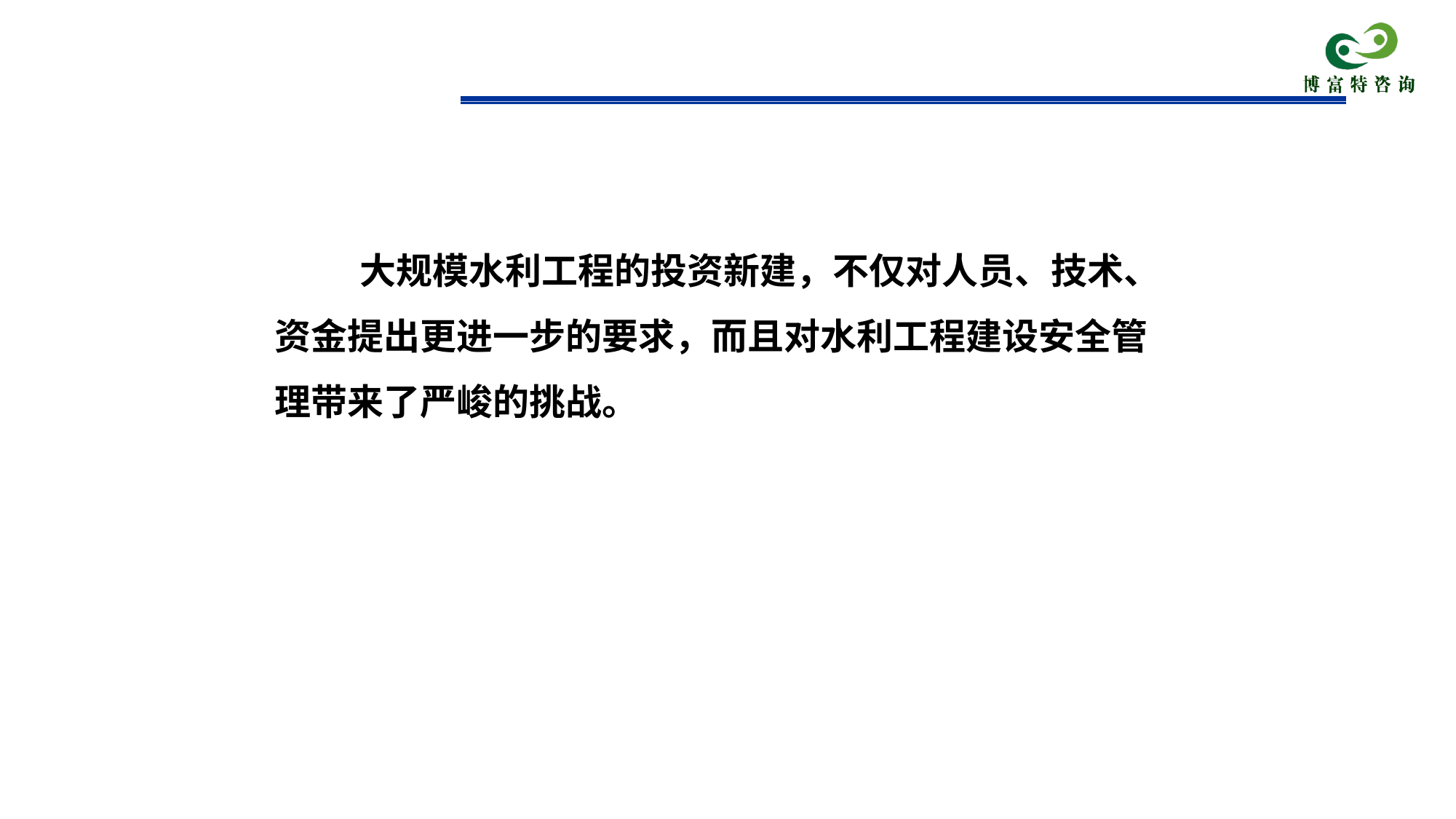

大规模水利工程的投资新建，不仅对人员、技术、资金提出更进一步的要求，而且对水利工程建设安全管理带来了严峻的挑战。